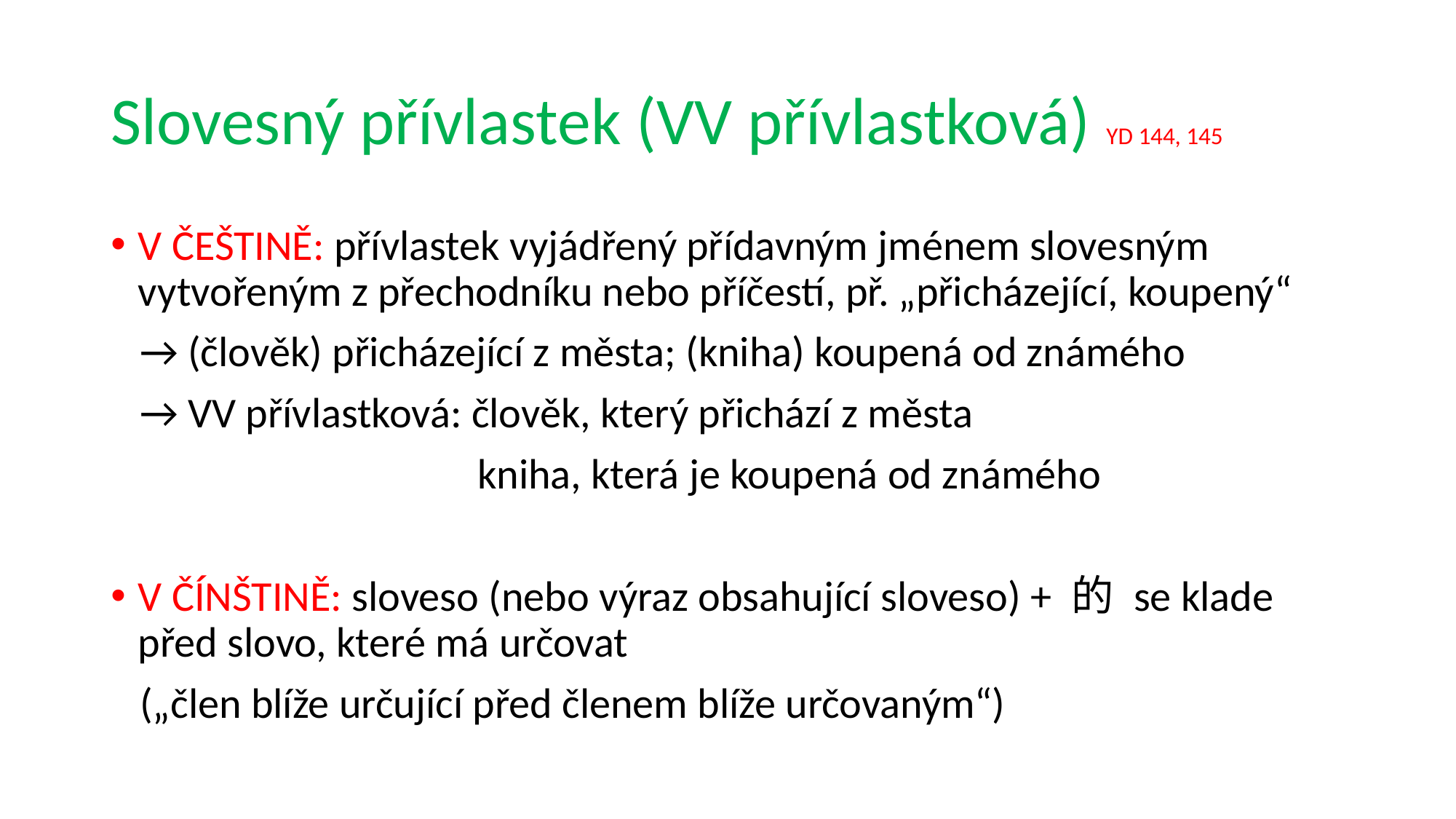

# Slovesný přívlastek (VV přívlastková) YD 144, 145
V ČEŠTINĚ: přívlastek vyjádřený přídavným jménem slovesným vytvořeným z přechodníku nebo příčestí, př. „přicházející, koupený“
   → (člověk) přicházející z města; (kniha) koupená od známého
   → VV přívlastková: člověk, který přichází z města
                                      kniha, která je koupená od známého

V ČÍNŠTINĚ: sloveso (nebo výraz obsahující sloveso) + 的 se klade před slovo, které má určovat
   („člen blíže určující před členem blíže určovaným“)